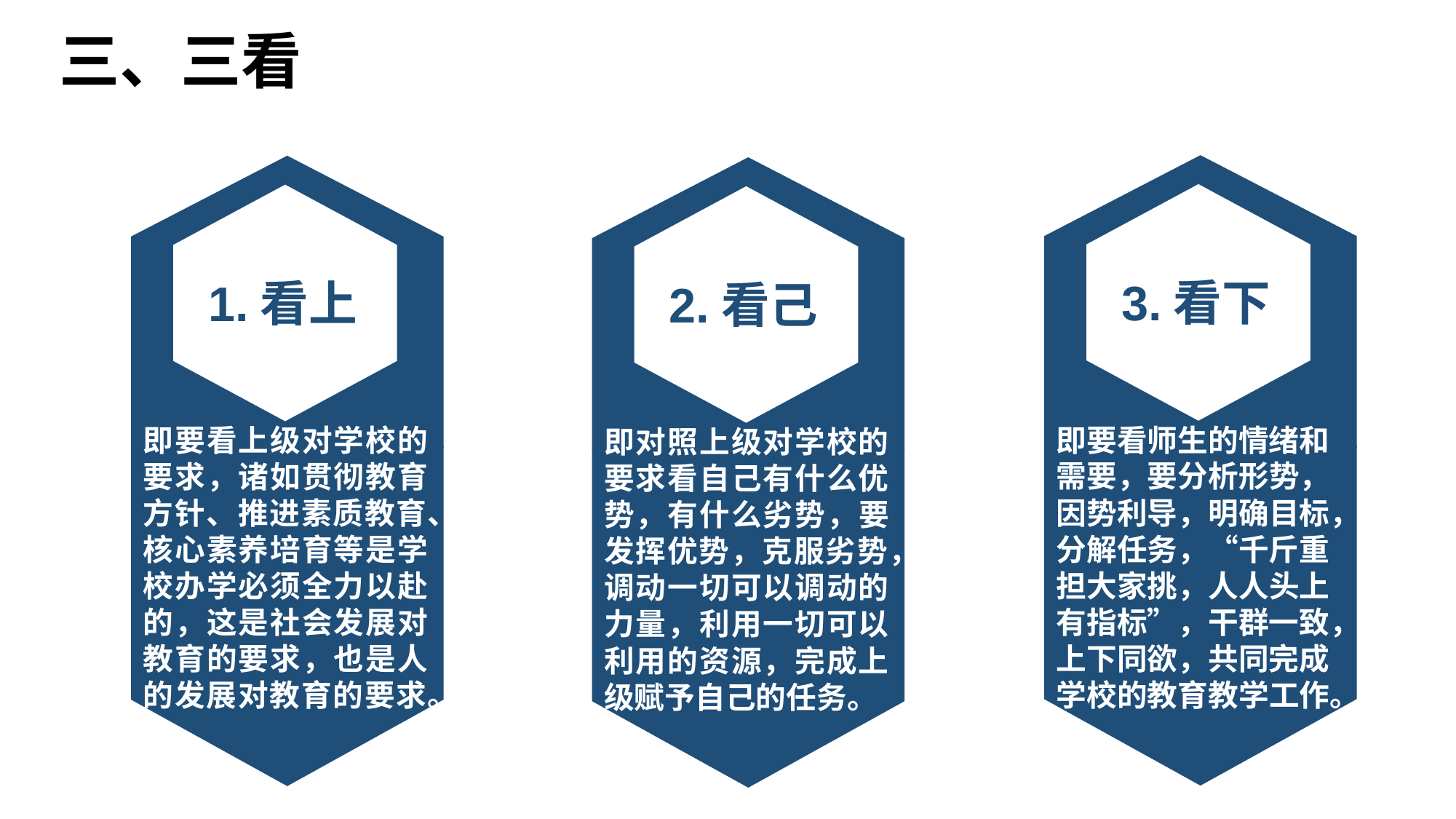

三、三看

3.看下
即要看师生的情绪和需要，要分析形势，因势利导，明确目标，分解任务，“千斤重担大家挑，人人头上有指标”，干群一致，上下同欲，共同完成学校的教育教学工作。

1.看上
即要看上级对学校的要求，诸如贯彻教育方针、推进素质教育、核心素养培育等是学校办学必须全力以赴的，这是社会发展对教育的要求，也是人的发展对教育的要求。

2.看己
即对照上级对学校的要求看自己有什么优势，有什么劣势，要发挥优势，克服劣势，调动一切可以调动的力量，利用一切可以利用的资源，完成上级赋予自己的任务。